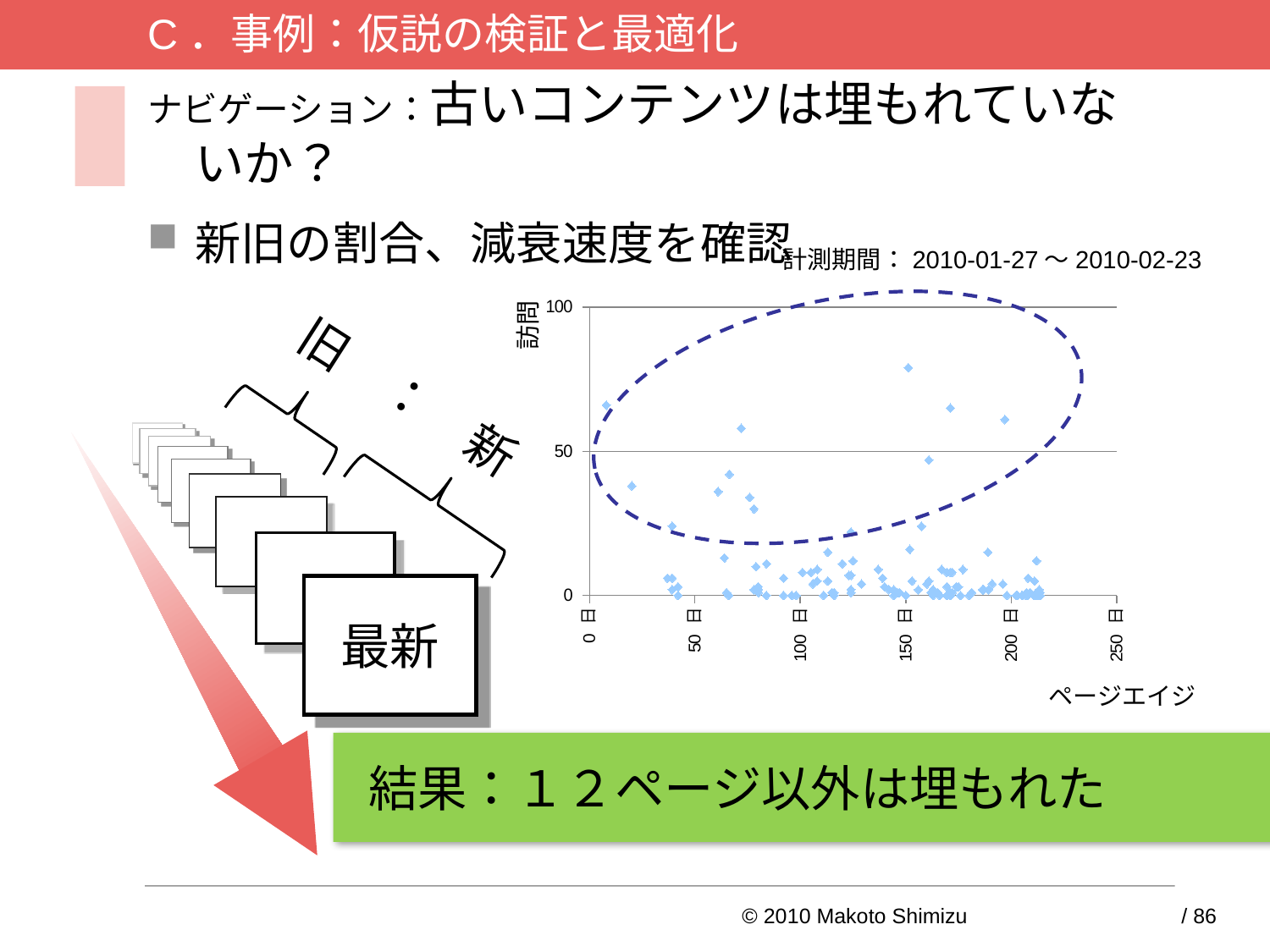

C．事例：仮説の検証と最適化
# ナビゲーション：古いコンテンツは埋もれていないか？
新旧の割合、減衰速度を確認
計測期間：2010-01-27～2010-02-23

### Chart

| Category | 訪問数 |
|---|---|
訪問

旧　：　新

最新
ページエイジ
結果：１２ページ以外は埋もれた

© 2010 Makoto Shimizu	59